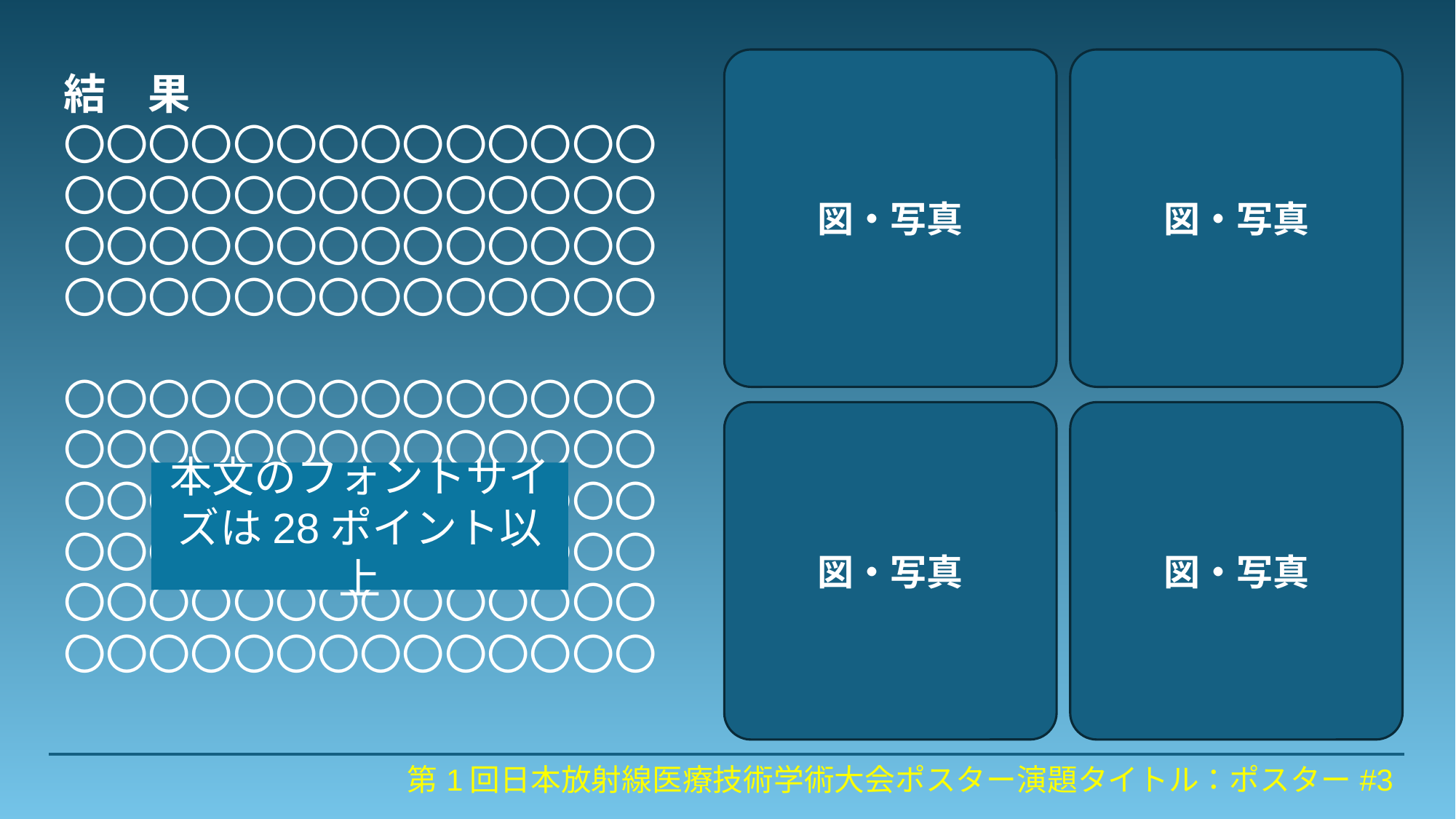

図・写真
図・写真
結　果
〇〇〇〇〇〇〇〇〇〇〇〇〇〇
〇〇〇〇〇〇〇〇〇〇〇〇〇〇
〇〇〇〇〇〇〇〇〇〇〇〇〇〇
〇〇〇〇〇〇〇〇〇〇〇〇〇〇

〇〇〇〇〇〇〇〇〇〇〇〇〇〇
〇〇〇〇〇〇〇〇〇〇〇〇〇〇
〇〇〇〇〇〇〇〇〇〇〇〇〇〇
〇〇〇〇〇〇〇〇〇〇〇〇〇〇
〇〇〇〇〇〇〇〇〇〇〇〇〇〇
〇〇〇〇〇〇〇〇〇〇〇〇〇〇
図・写真
図・写真
本文のフォントサイズは28ポイント以上
第1回日本放射線医療技術学術大会ポスター演題タイトル：ポスター#3